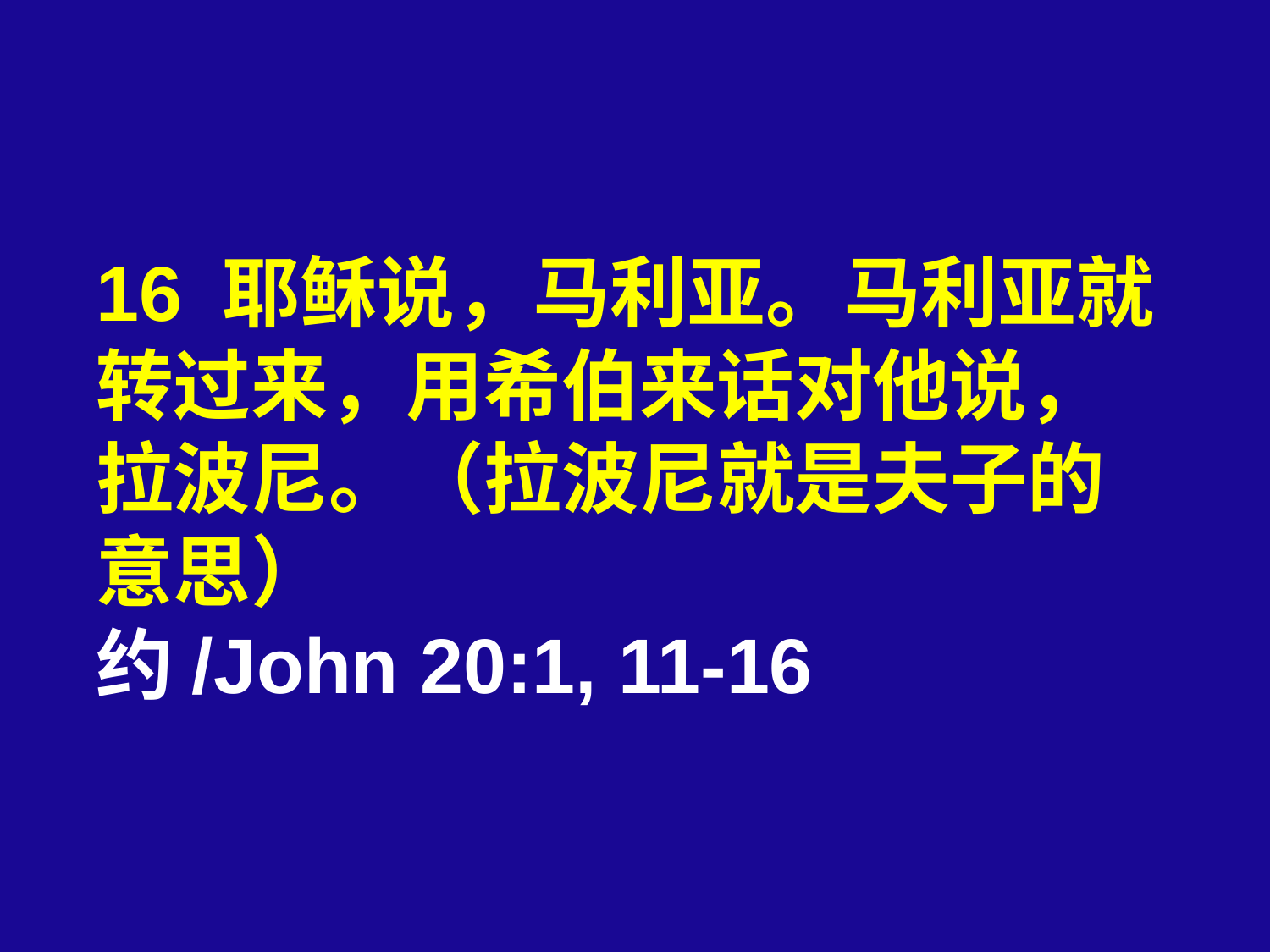

# 16 耶稣说，马利亚。马利亚就转过来，用希伯来话对他说，拉波尼。（拉波尼就是夫子的意思） 约/John 20:1, 11-16